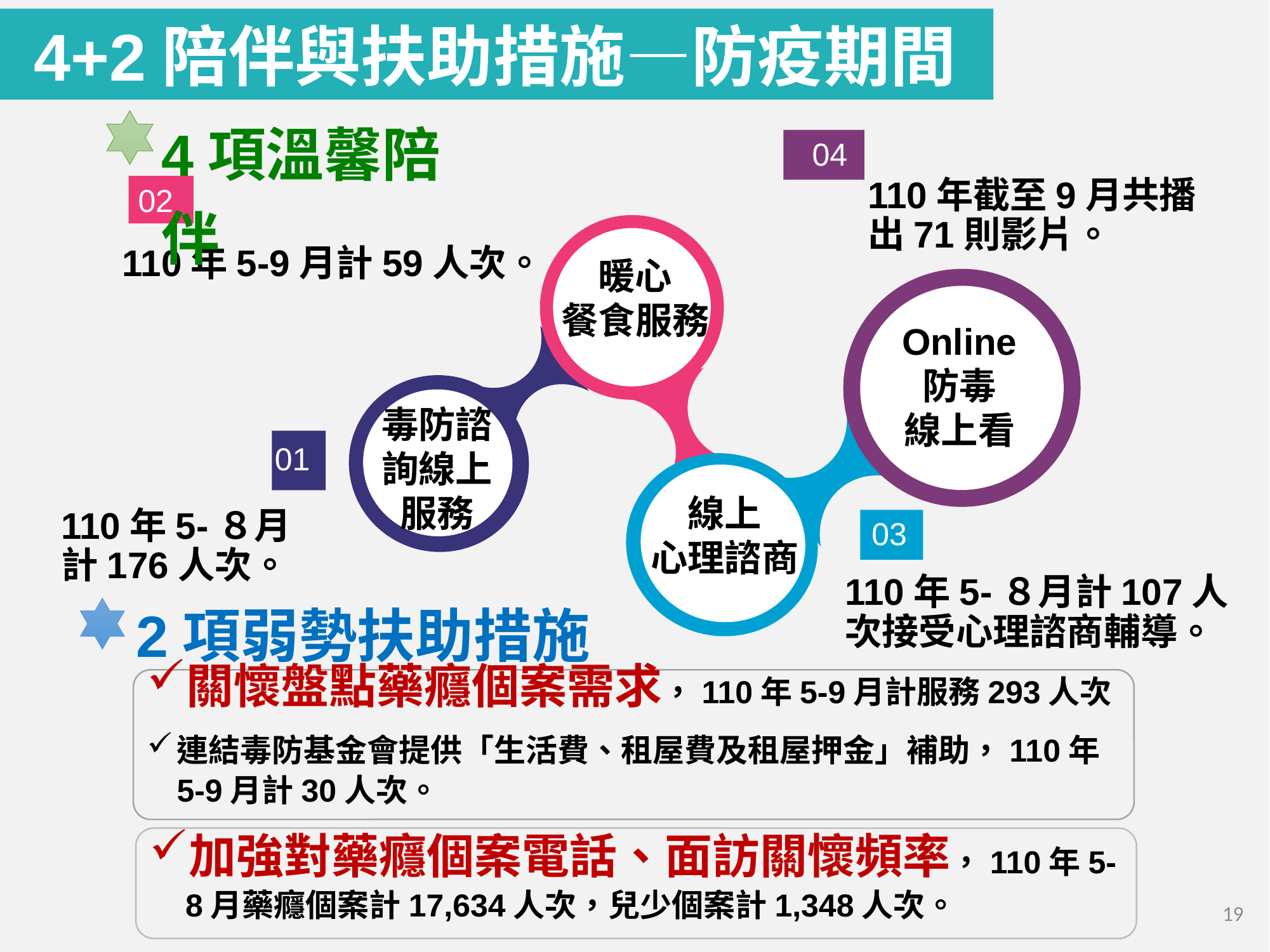

4+2陪伴與扶助措施—防疫期間
4項溫馨陪伴

04

110年截至9月共播出71則影片。
02
110年5-9月計59人次。

暖心
餐食服務

Online 防毒
線上看

毒防諮詢線上服務

01
110年5-８月計176人次。
線上
心理諮商
03

110年5-８月計107人次接受心理諮商輔導。
2項弱勢扶助措施
關懷盤點藥癮個案需求，110年5-9月計服務293人次
連結毒防基金會提供「生活費、租屋費及租屋押金」補助，110年5-9月計30人次。
加強對藥癮個案電話、面訪關懷頻率，110年5-8月藥癮個案計17,634人次，兒少個案計1,348人次。

19